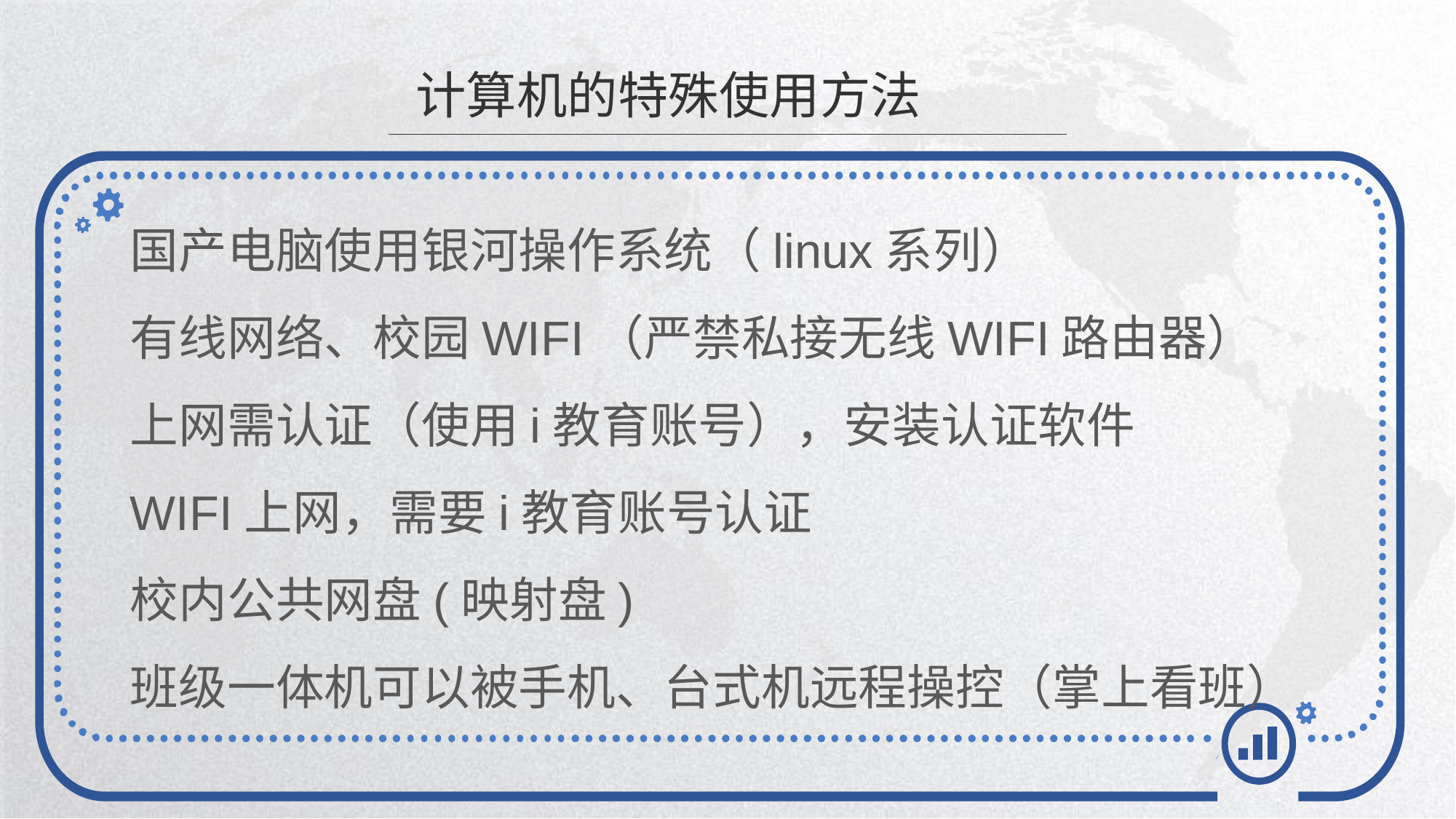

计算机的特殊使用方法

国产电脑使用银河操作系统（linux系列）
有线网络、校园WIFI（严禁私接无线WIFI路由器）
上网需认证（使用i教育账号），安装认证软件
WIFI上网，需要i教育账号认证
校内公共网盘(映射盘)
班级一体机可以被手机、台式机远程操控（掌上看班）